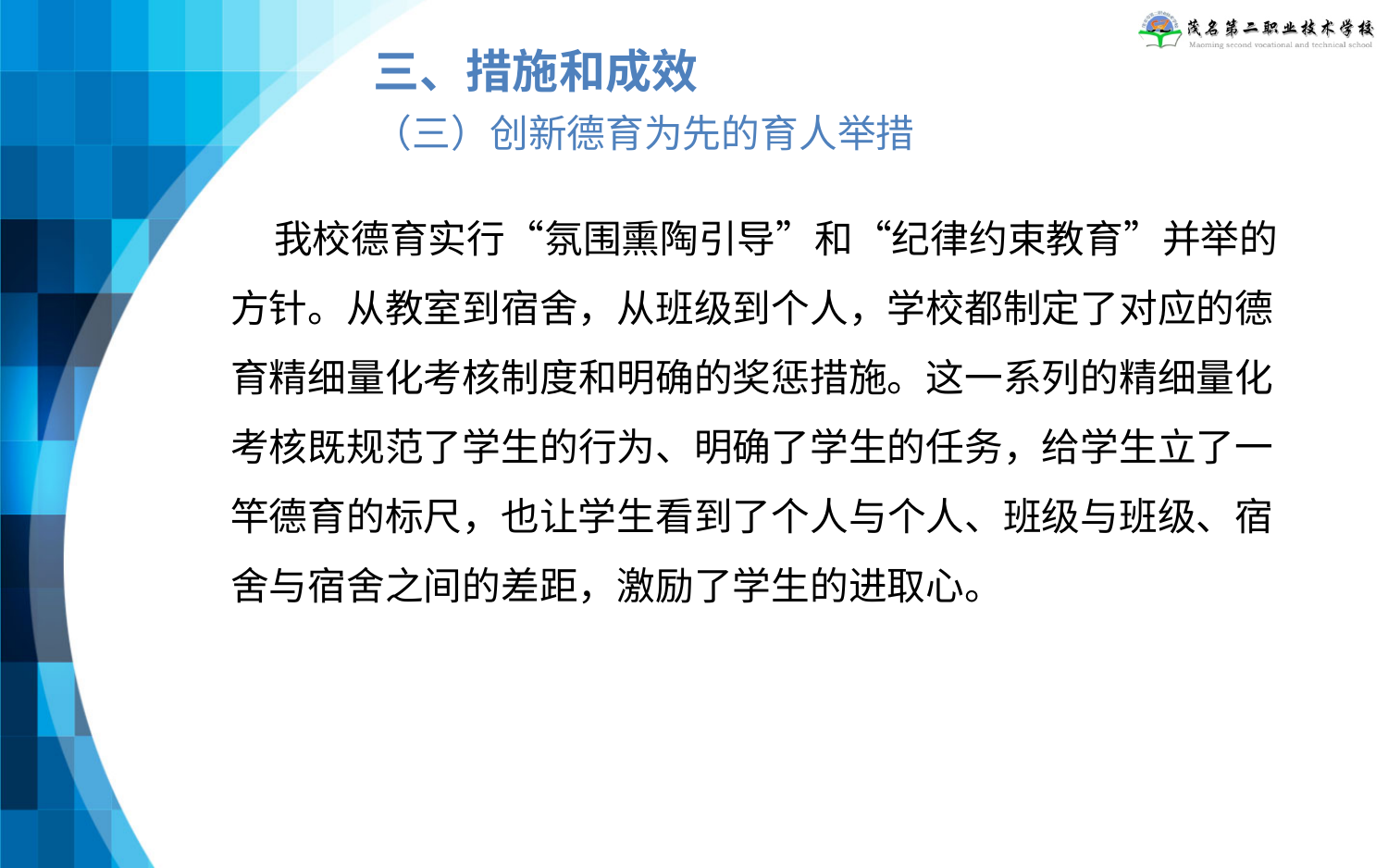

三、措施和成效
（三）创新德育为先的育人举措
    我校德育实行“氛围熏陶引导”和“纪律约束教育”并举的方针。从教室到宿舍，从班级到个人，学校都制定了对应的德育精细量化考核制度和明确的奖惩措施。这一系列的精细量化考核既规范了学生的行为、明确了学生的任务，给学生立了一竿德育的标尺，也让学生看到了个人与个人、班级与班级、宿舍与宿舍之间的差距，激励了学生的进取心。